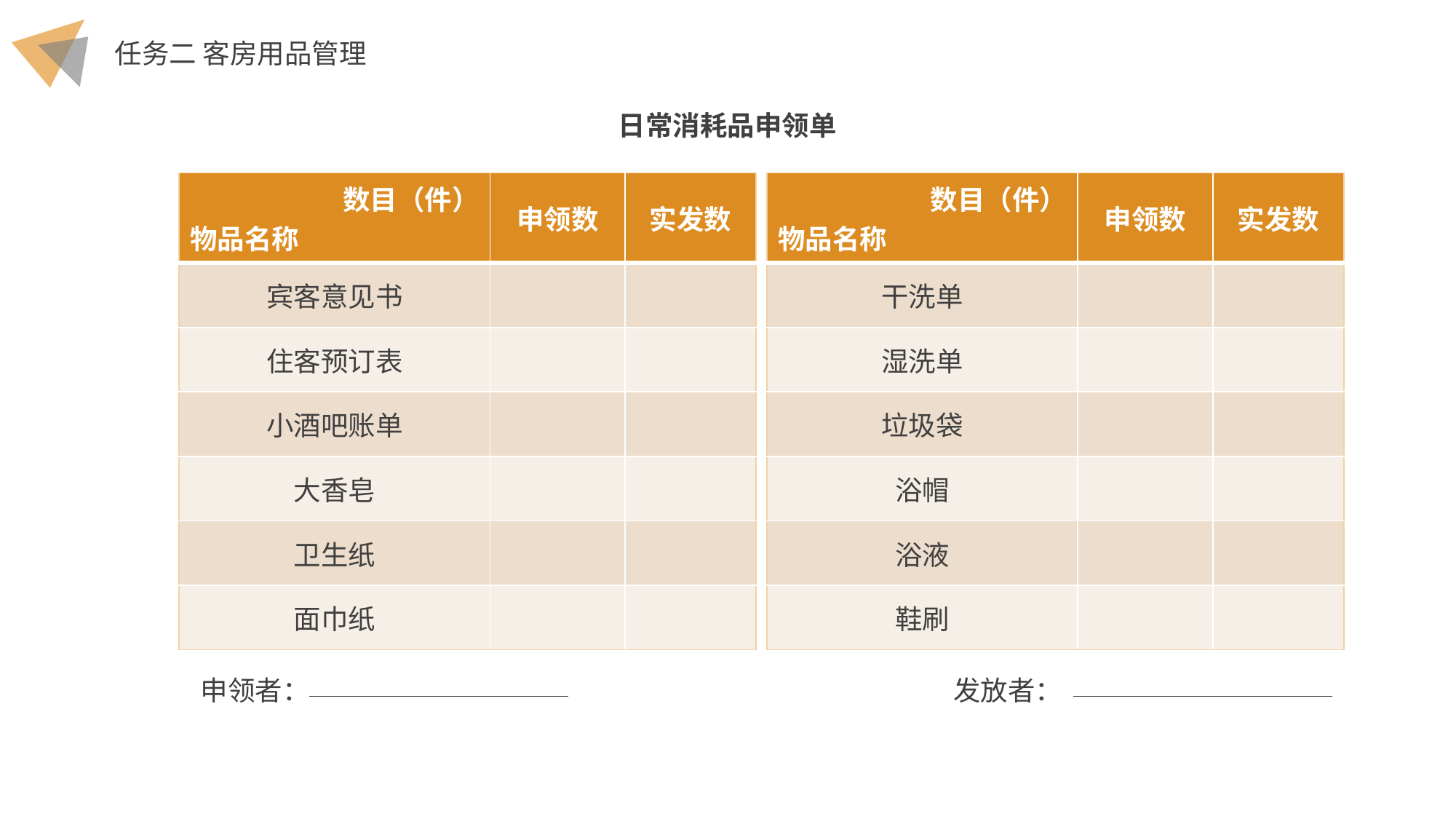

日常消耗品申领单
| 数目（件） 物品名称 | 申领数 | 实发数 |
| --- | --- | --- |
| 宾客意见书 |  |  |
| 住客预订表 |  |  |
| 小酒吧账单 |  |  |
| 大香皂 |  |  |
| 卫生纸 |  |  |
| 面巾纸 |  |  |
| 数目（件） 物品名称 | 申领数 | 实发数 |
| --- | --- | --- |
| 干洗单 |  |  |
| 湿洗单 |  |  |
| 垃圾袋 |  |  |
| 浴帽 |  |  |
| 浴液 |  |  |
| 鞋刷 |  |  |
申领者：
发放者：